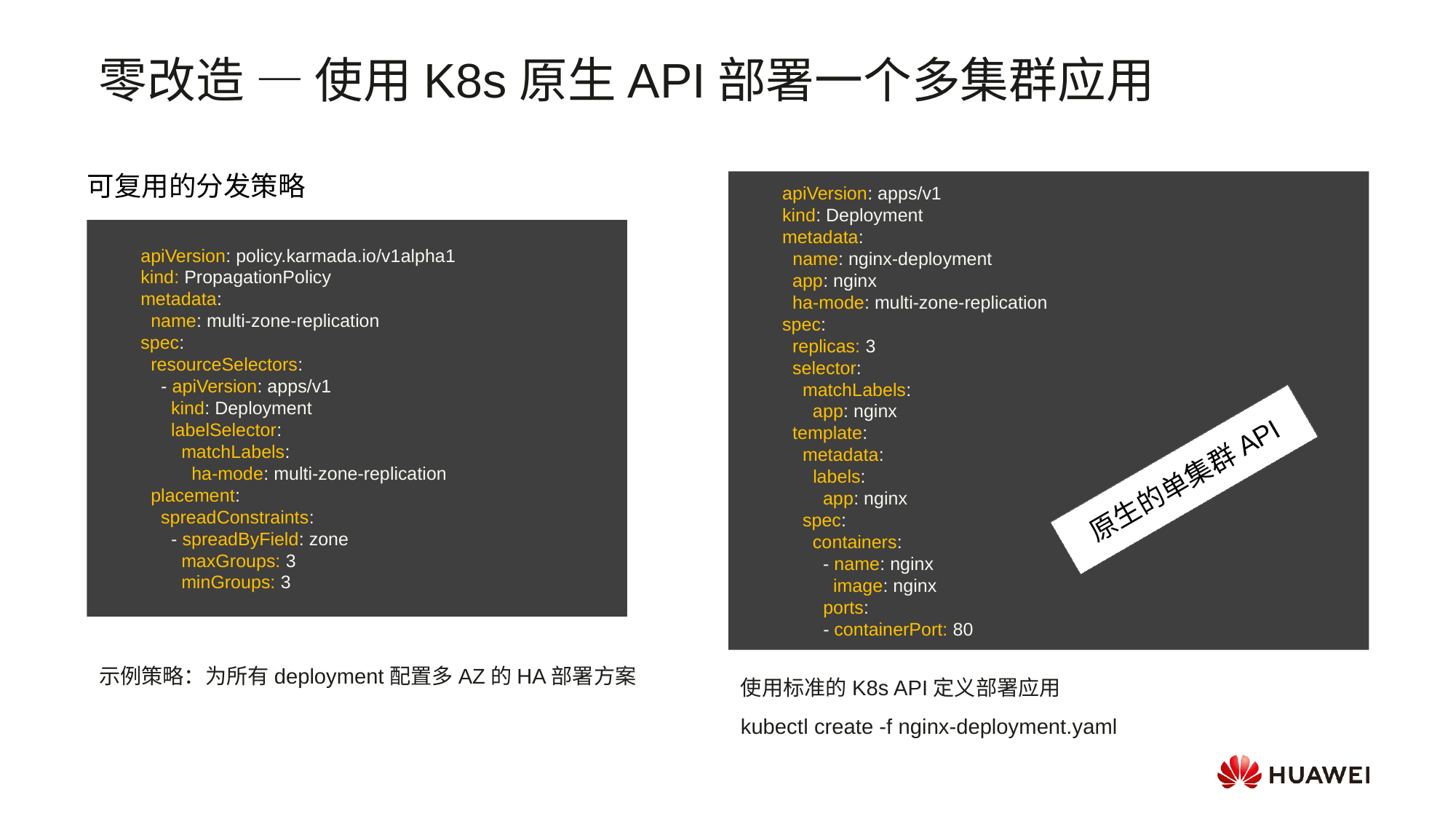

# 零改造 — 使用K8s原生API部署一个多集群应用
可复用的分发策略
apiVersion: apps/v1
kind: Deployment
metadata:
  name: nginx-deployment
  app: nginx
  ha-mode: multi-zone-replication
spec:
  replicas: 3
  selector:
    matchLabels:
      app: nginx
  template:
    metadata:
      labels:
        app: nginx
    spec:
      containers:
        - name: nginx
          image: nginx
        ports:
        - containerPort: 80
apiVersion: policy.karmada.io/v1alpha1
kind: PropagationPolicy
metadata:
  name: multi-zone-replication
spec:
  resourceSelectors:
    - apiVersion: apps/v1
      kind: Deployment
      labelSelector:
        matchLabels:
          ha-mode: multi-zone-replication
  placement:
    spreadConstraints:
      - spreadByField: zone
        maxGroups: 3
        minGroups: 3
原生的单集群API
示例策略：为所有deployment配置多AZ的HA部署方案
使用标准的K8s API定义部署应用
kubectl create -f nginx-deployment.yaml